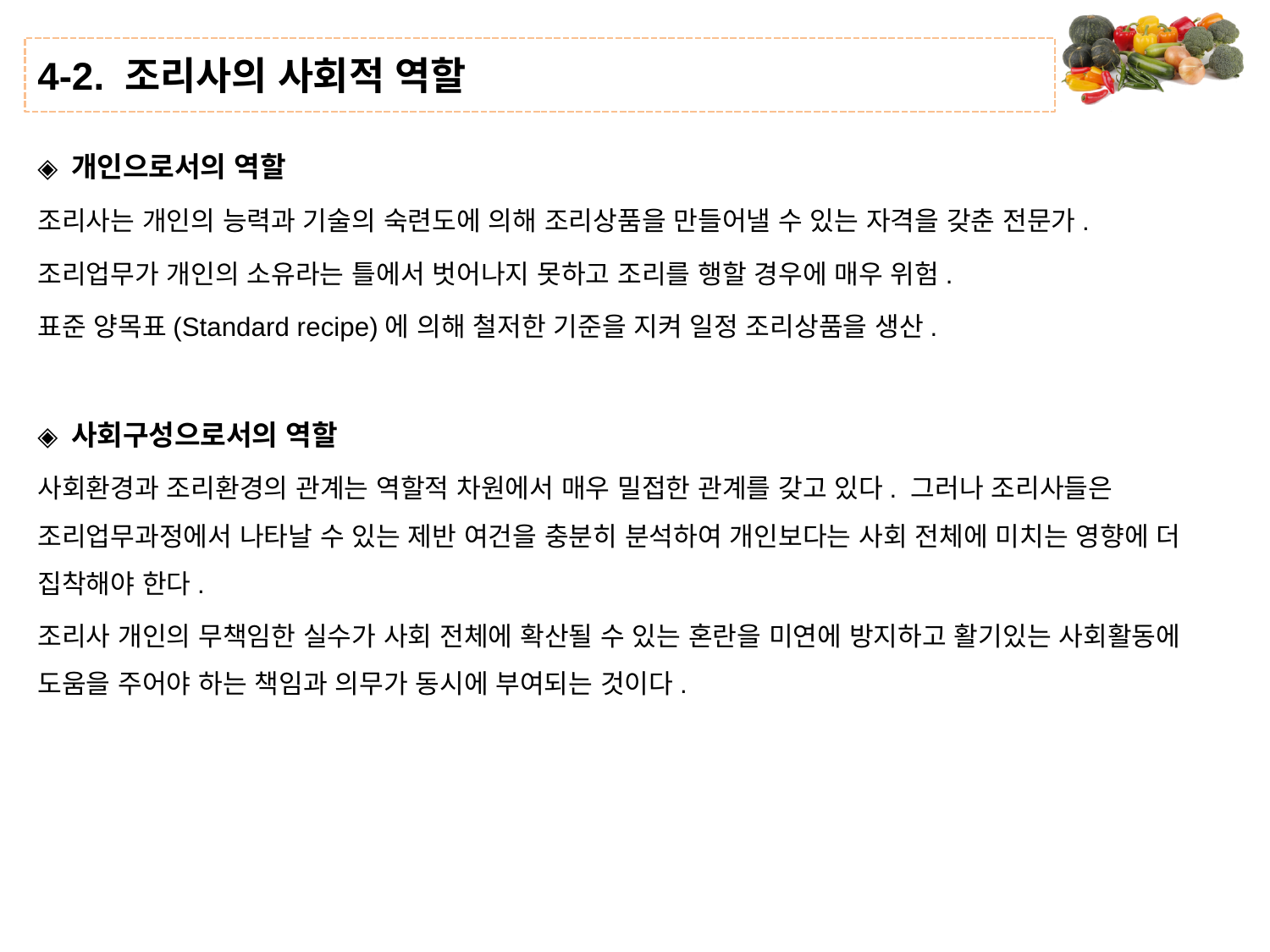

# 4-2. 조리사의 사회적 역할
◈ 개인으로서의 역할
조리사는 개인의 능력과 기술의 숙련도에 의해 조리상품을 만들어낼 수 있는 자격을 갖춘 전문가.
조리업무가 개인의 소유라는 틀에서 벗어나지 못하고 조리를 행할 경우에 매우 위험.
표준 양목표(Standard recipe)에 의해 철저한 기준을 지켜 일정 조리상품을 생산.

◈ 사회구성으로서의 역할
사회환경과 조리환경의 관계는 역할적 차원에서 매우 밀접한 관계를 갖고 있다. 그러나 조리사들은 조리업무과정에서 나타날 수 있는 제반 여건을 충분히 분석하여 개인보다는 사회 전체에 미치는 영향에 더 집착해야 한다.
조리사 개인의 무책임한 실수가 사회 전체에 확산될 수 있는 혼란을 미연에 방지하고 활기있는 사회활동에 도움을 주어야 하는 책임과 의무가 동시에 부여되는 것이다.